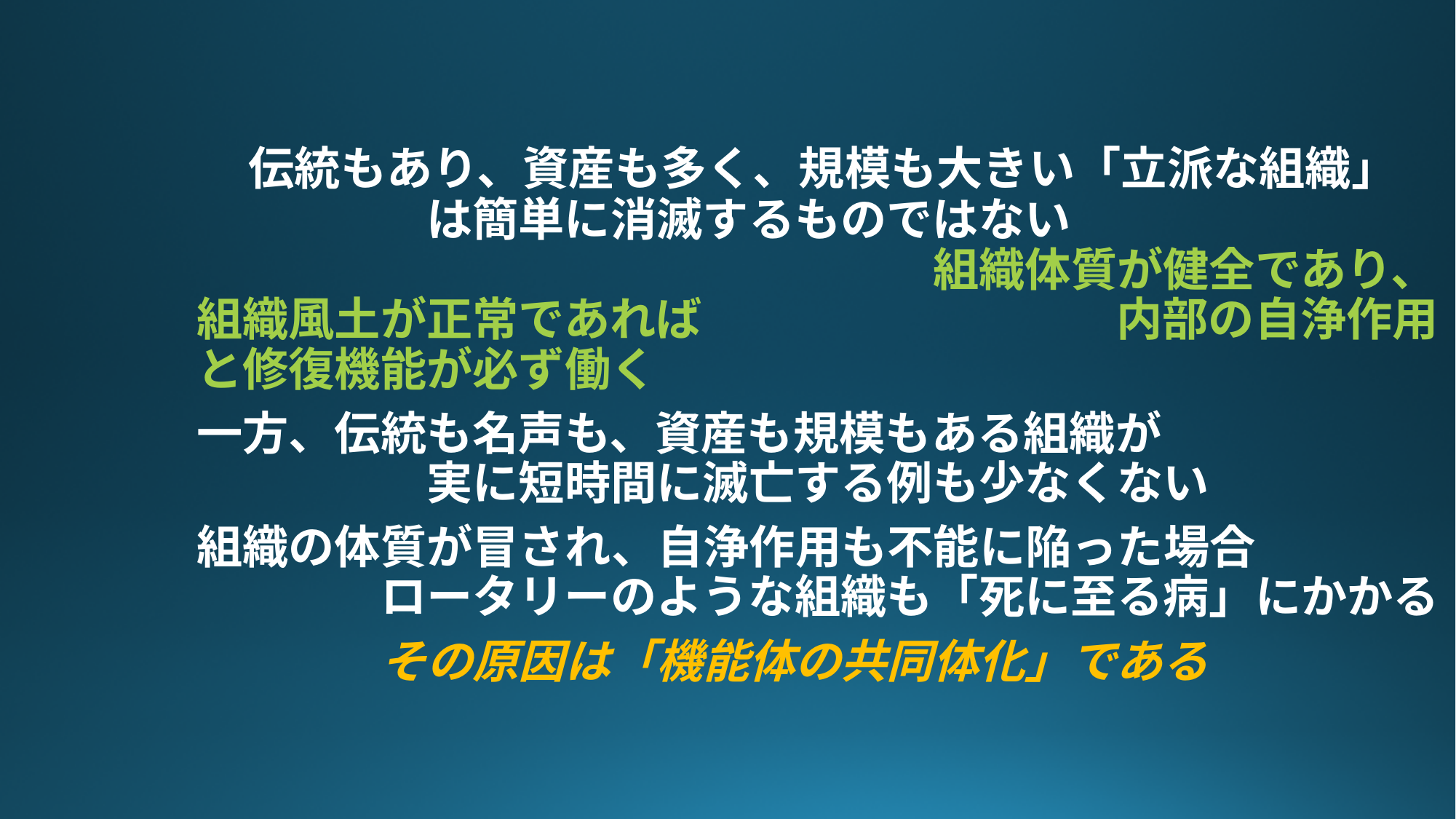

伝統もあり、資産も多く、規模も大きい「立派な組織」　　　　　　は簡単に消滅するものではない　　　　　　　　　　　　　　　　　　　　　　　　組織体質が健全であり、組織風土が正常であれば　　　　　　　　　内部の自浄作用と修復機能が必ず働く
一方、伝統も名声も、資産も規模もある組織が　　　　　　　　　　　実に短時間に滅亡する例も少なくない
組織の体質が冒され、自浄作用も不能に陥った場合　　　　　　　　ロータリーのような組織も「死に至る病」にかかる
　　　　その原因は「機能体の共同体化」である